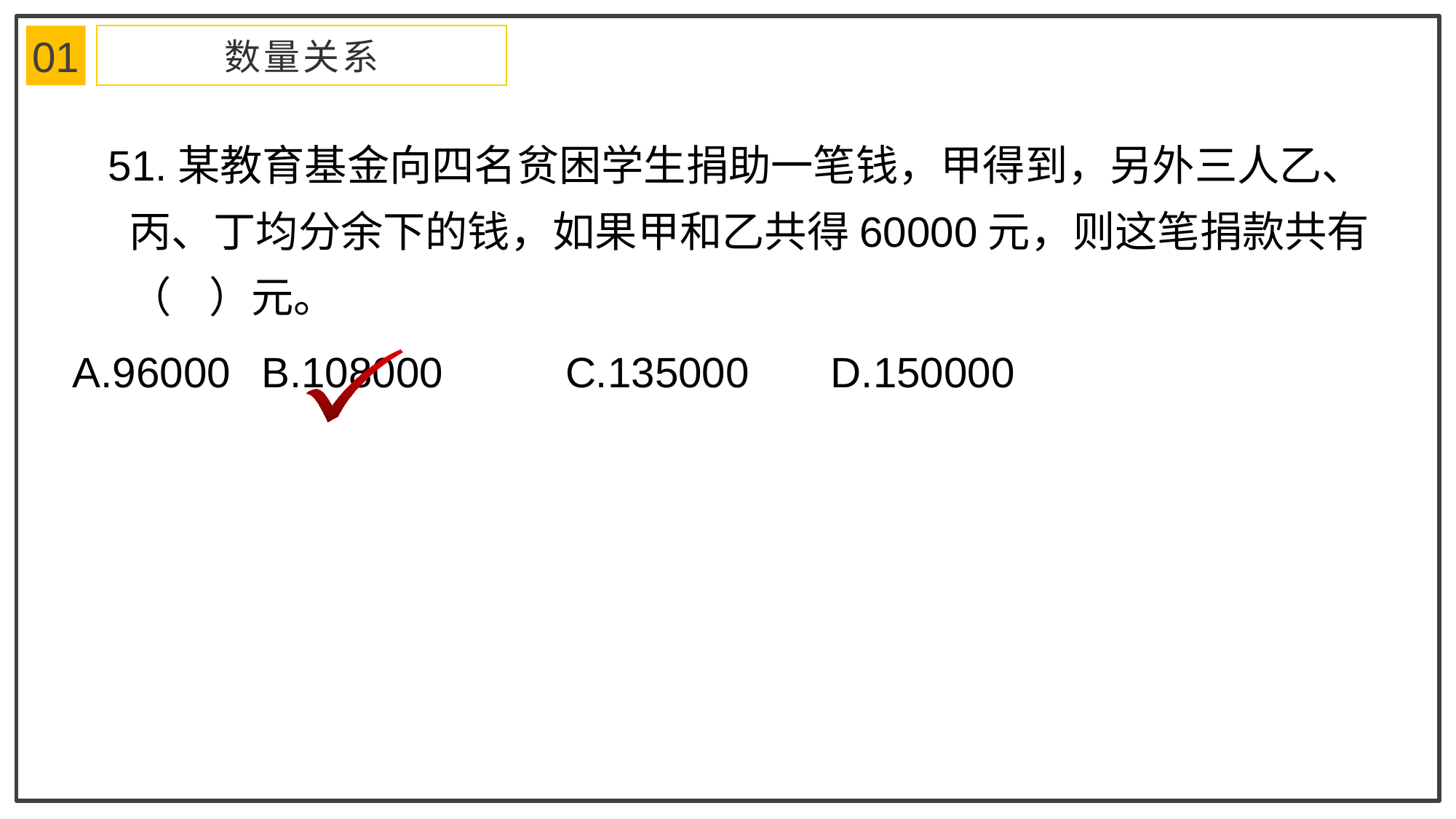

01
数量关系
   51.某教育基金向四名贫困学生捐助一笔钱，甲得到，另外三人乙、丙、丁均分余下的钱，如果甲和乙共得60000元，则这笔捐款共有（    ）元。
A.96000	  B.108000  	C.135000	    D.150000